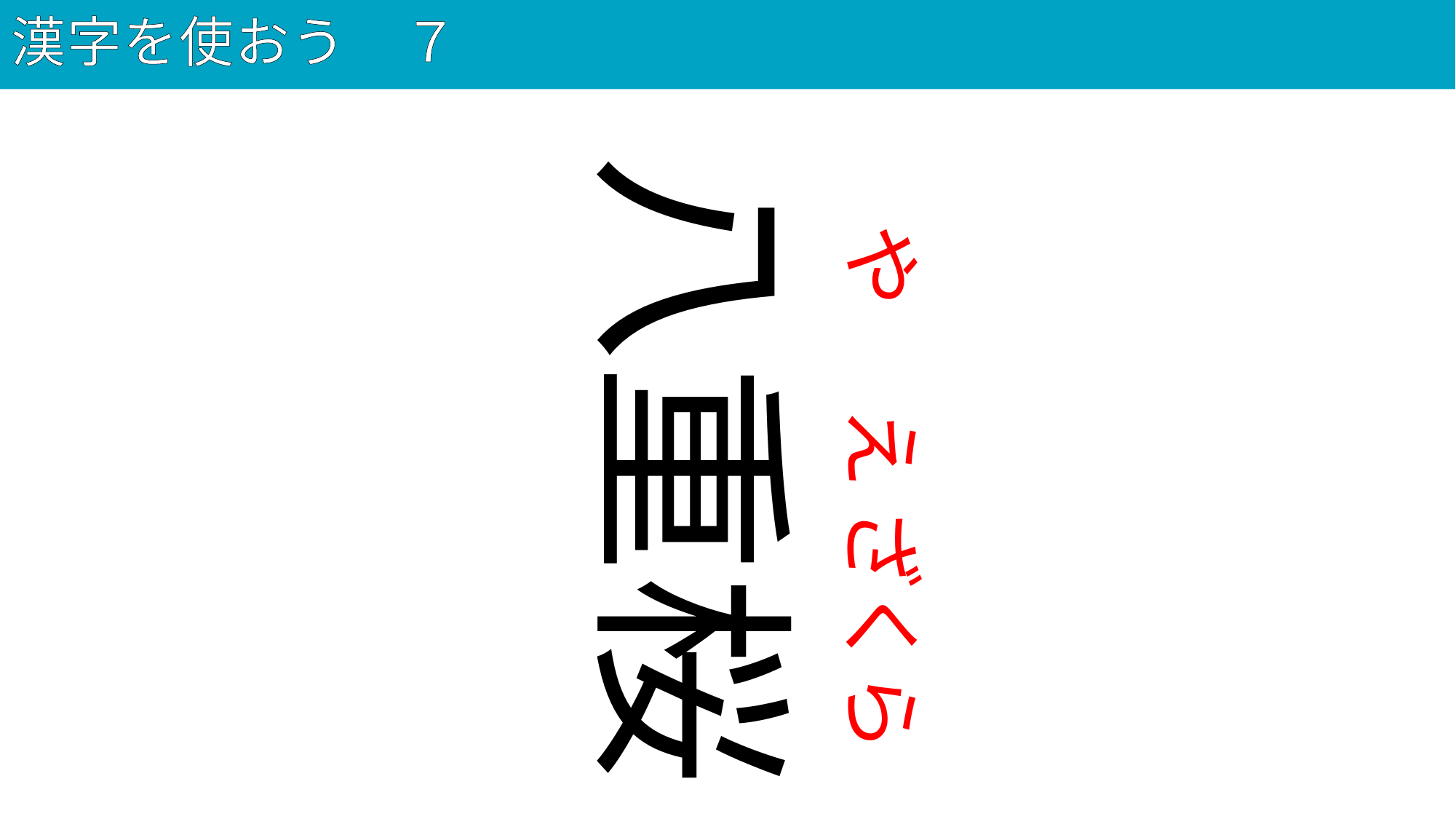

# 漢字を使おう　７
46
八重桜
や　 え ざくら